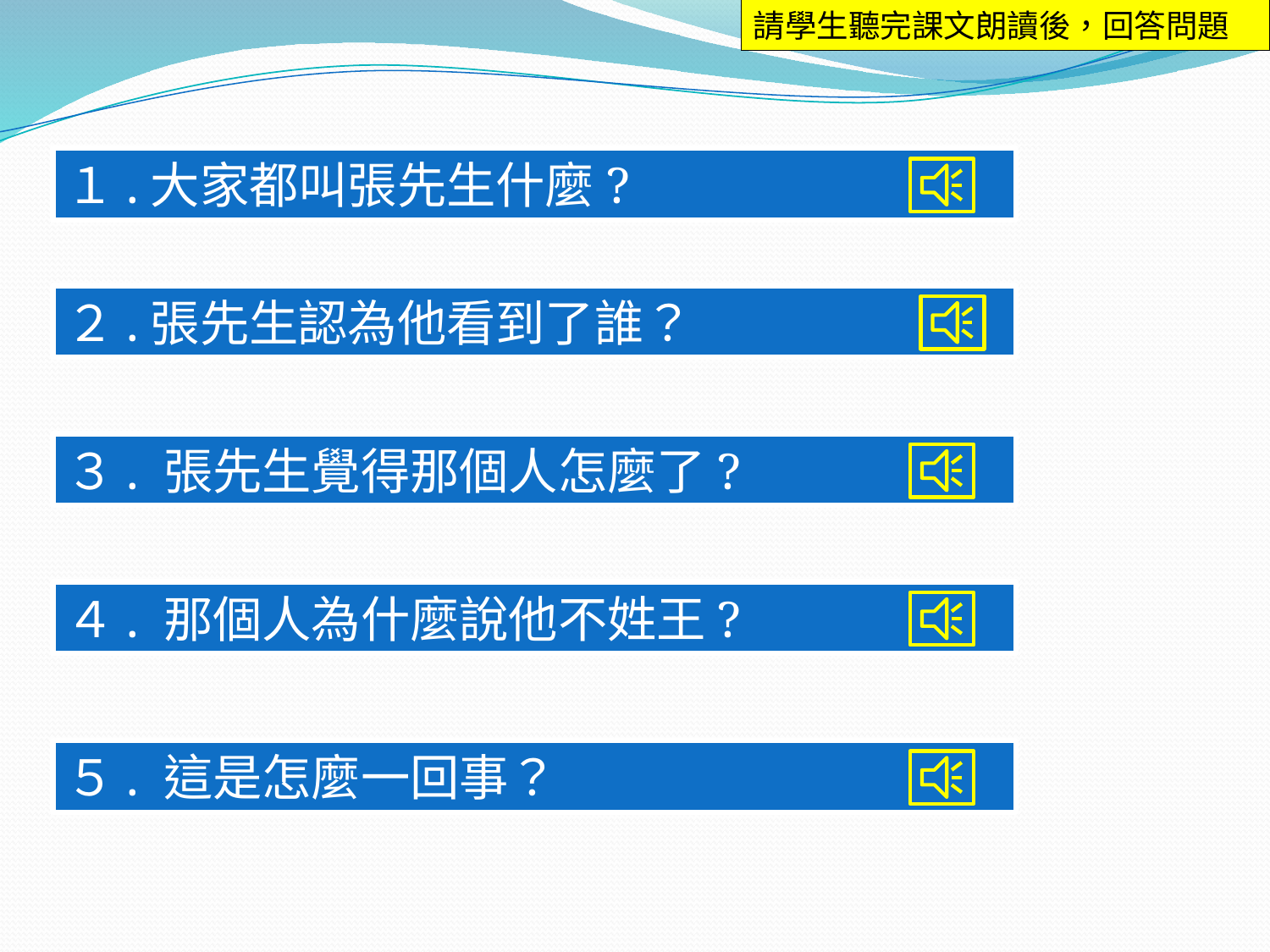

請學生聽完課文朗讀後，回答問題
１.大家都叫張先生什麼?

２.張先生認為他看到了誰？

３. 張先生覺得那個人怎麼了?

４. 那個人為什麼說他不姓王?

５. 這是怎麼一回事？